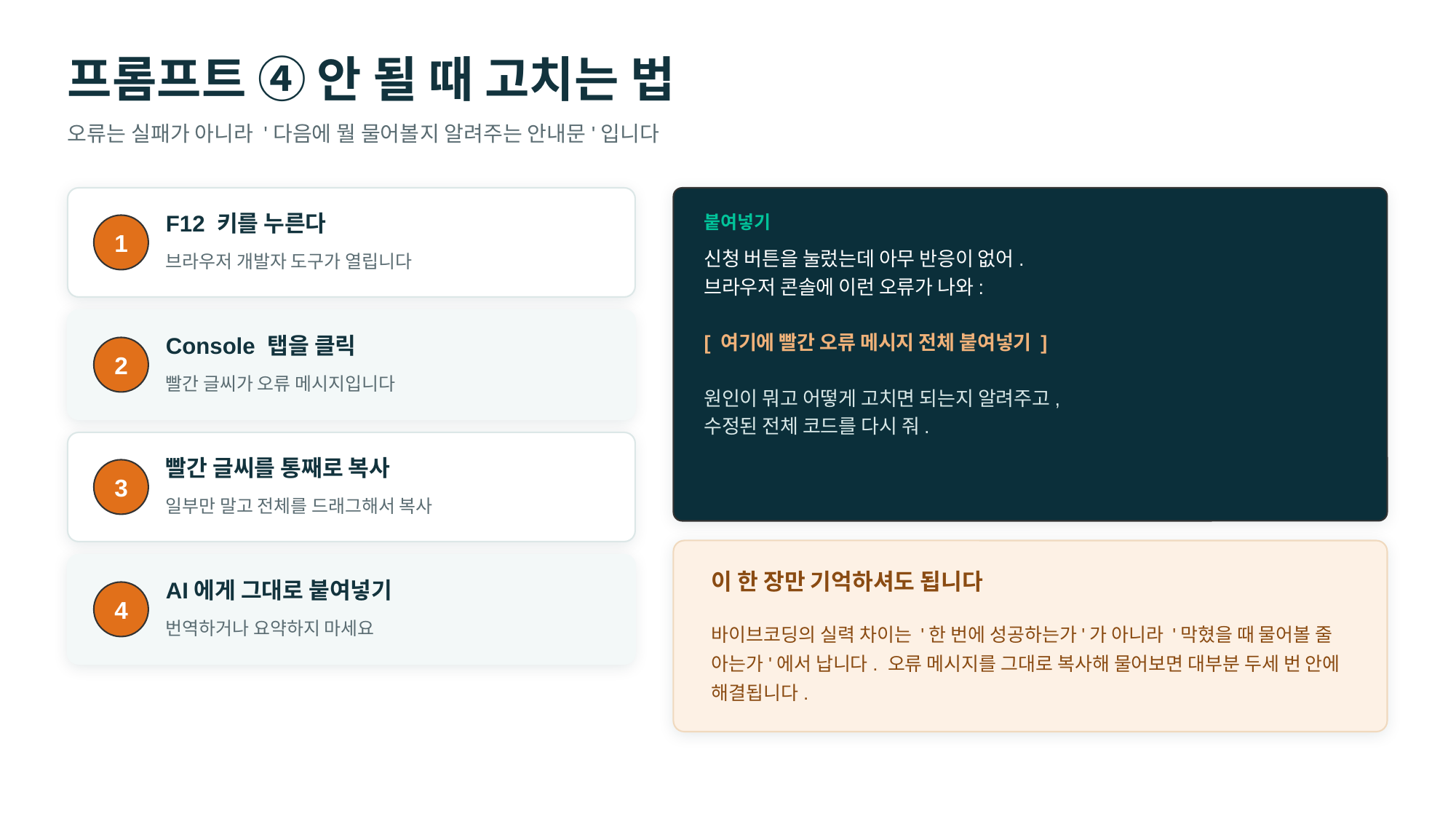

프롬프트 ④ 안 될 때 고치는 법
오류는 실패가 아니라 '다음에 뭘 물어볼지 알려주는 안내문'입니다

F12 키를 누른다
붙여넣기

1
브라우저 개발자 도구가 열립니다
신청 버튼을 눌렀는데 아무 반응이 없어.
브라우저 콘솔에 이런 오류가 나와:

[ 여기에 빨간 오류 메시지 전체 붙여넣기 ]

원인이 뭐고 어떻게 고치면 되는지 알려주고,
수정된 전체 코드를 다시 줘.

Console 탭을 클릭

2
빨간 글씨가 오류 메시지입니다

빨간 글씨를 통째로 복사

3
일부만 말고 전체를 드래그해서 복사

이 한 장만 기억하셔도 됩니다
AI에게 그대로 붙여넣기

4
바이브코딩의 실력 차이는 '한 번에 성공하는가'가 아니라 '막혔을 때 물어볼 줄 아는가'에서 납니다. 오류 메시지를 그대로 복사해 물어보면 대부분 두세 번 안에 해결됩니다.
번역하거나 요약하지 마세요